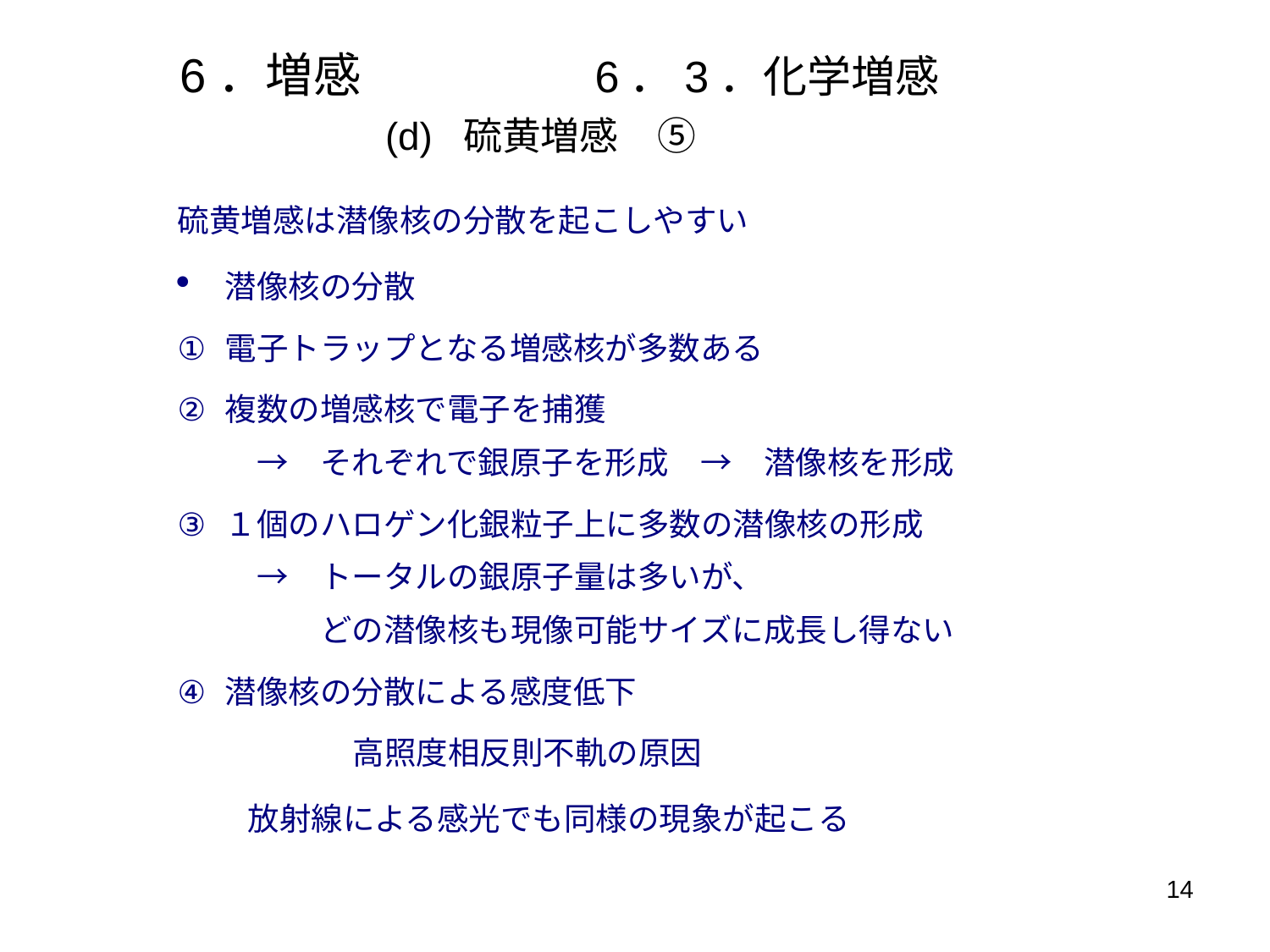

# 6．増感　　　　   6．3．化学増感 (d)  硫黄増感　⑤
硫黄増感は潜像核の分散を起こしやすい
潜像核の分散
電子トラップとなる増感核が多数ある
複数の増感核で電子を捕獲
　→　それぞれで銀原子を形成　→　潜像核を形成
１個のハロゲン化銀粒子上に多数の潜像核の形成
　→　トータルの銀原子量は多いが、
　　　どの潜像核も現像可能サイズに成長し得ない
潜像核の分散による感度低下
高照度相反則不軌の原因
放射線による感光でも同様の現象が起こる

14